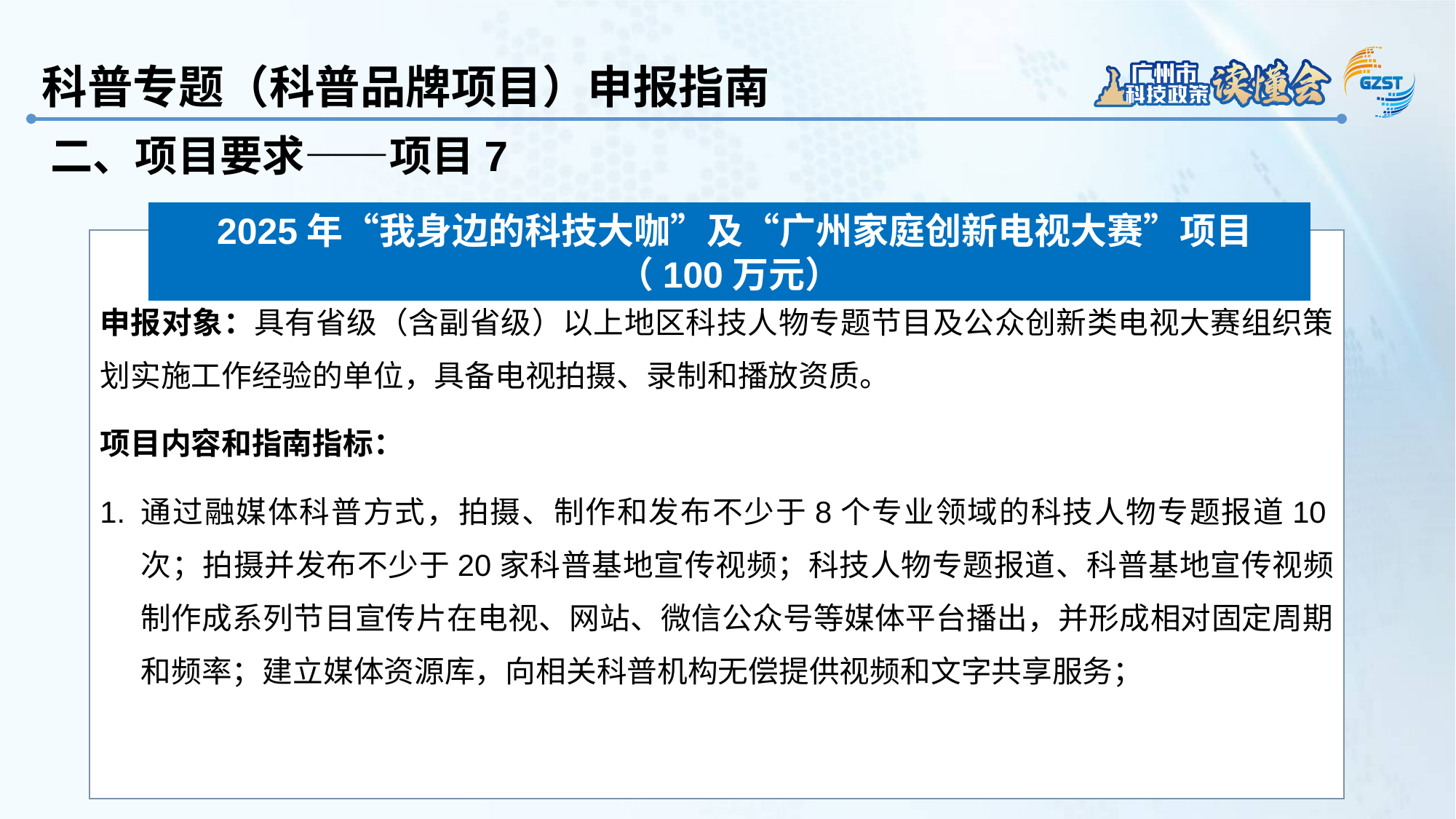

科普专题（科普品牌项目）申报指南
二、项目要求——项目7
 2025年“我身边的科技大咖”及“广州家庭创新电视大赛”项目（100万元）

申报对象：具有省级（含副省级）以上地区科技人物专题节目及公众创新类电视大赛组织策划实施工作经验的单位，具备电视拍摄、录制和播放资质。
项目内容和指南指标：
通过融媒体科普方式，拍摄、制作和发布不少于8个专业领域的科技人物专题报道10次；拍摄并发布不少于20家科普基地宣传视频；科技人物专题报道、科普基地宣传视频制作成系列节目宣传片在电视、网站、微信公众号等媒体平台播出，并形成相对固定周期和频率；建立媒体资源库，向相关科普机构无偿提供视频和文字共享服务；